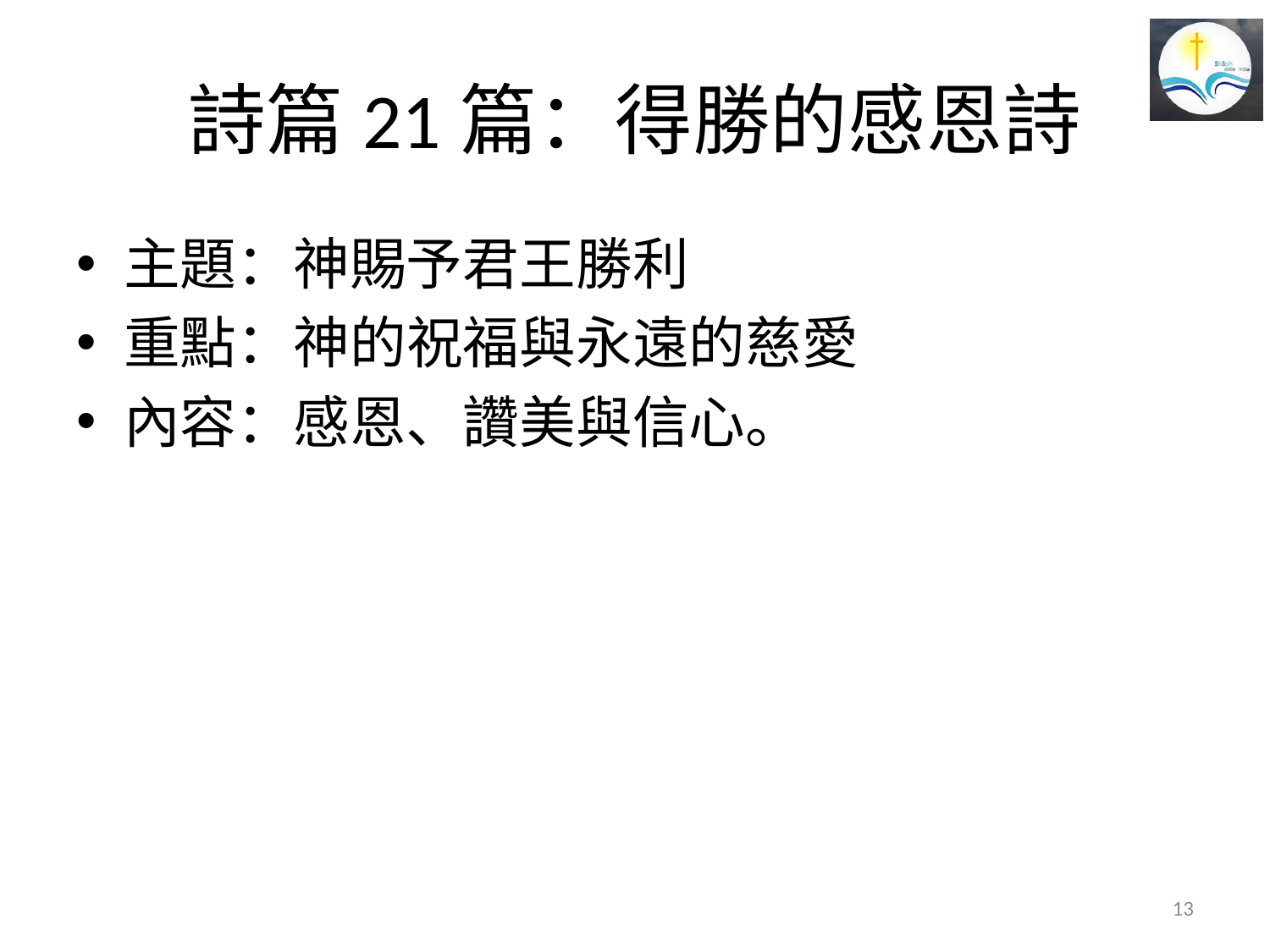

# 詩篇21篇：得勝的感恩詩
主題：神賜予君王勝利
重點：神的祝福與永遠的慈愛
內容：感恩、讚美與信心。
13